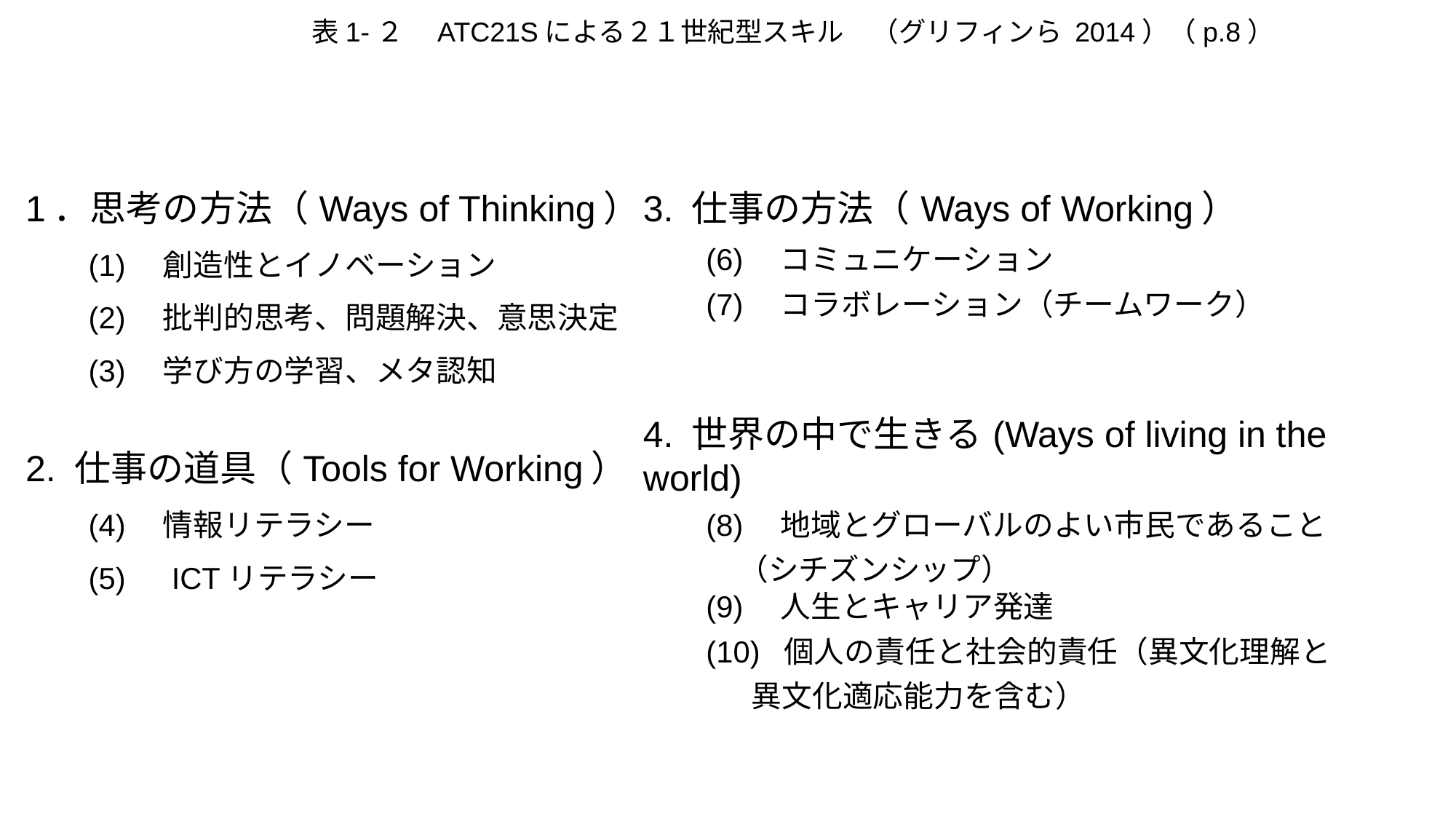

表1-２　ATC21Sによる２１世紀型スキル　（グリフィンら 2014）（p.8）
| 1．思考の方法（Ways of Thinking） |
| --- |
| (1)　創造性とイノベーション |
| (2)　批判的思考、問題解決、意思決定 |
| (3)　学び方の学習、メタ認知 |
| 2. 仕事の道具（Tools for Working） |
| (4)　情報リテラシー |
| (5)　ICTリテラシー |
| 3. 仕事の方法（Ways of Working） |
| --- |
| (6)　コミュニケーション |
| (7)　コラボレーション（チームワーク） |
| 4. 世界の中で生きる(Ways of living in the world) |
| (8)　地域とグローバルのよい市民であること （シチズンシップ） |
| (9)　人生とキャリア発達 |
| (10) 個人の責任と社会的責任（異文化理解と 異文化適応能力を含む） |